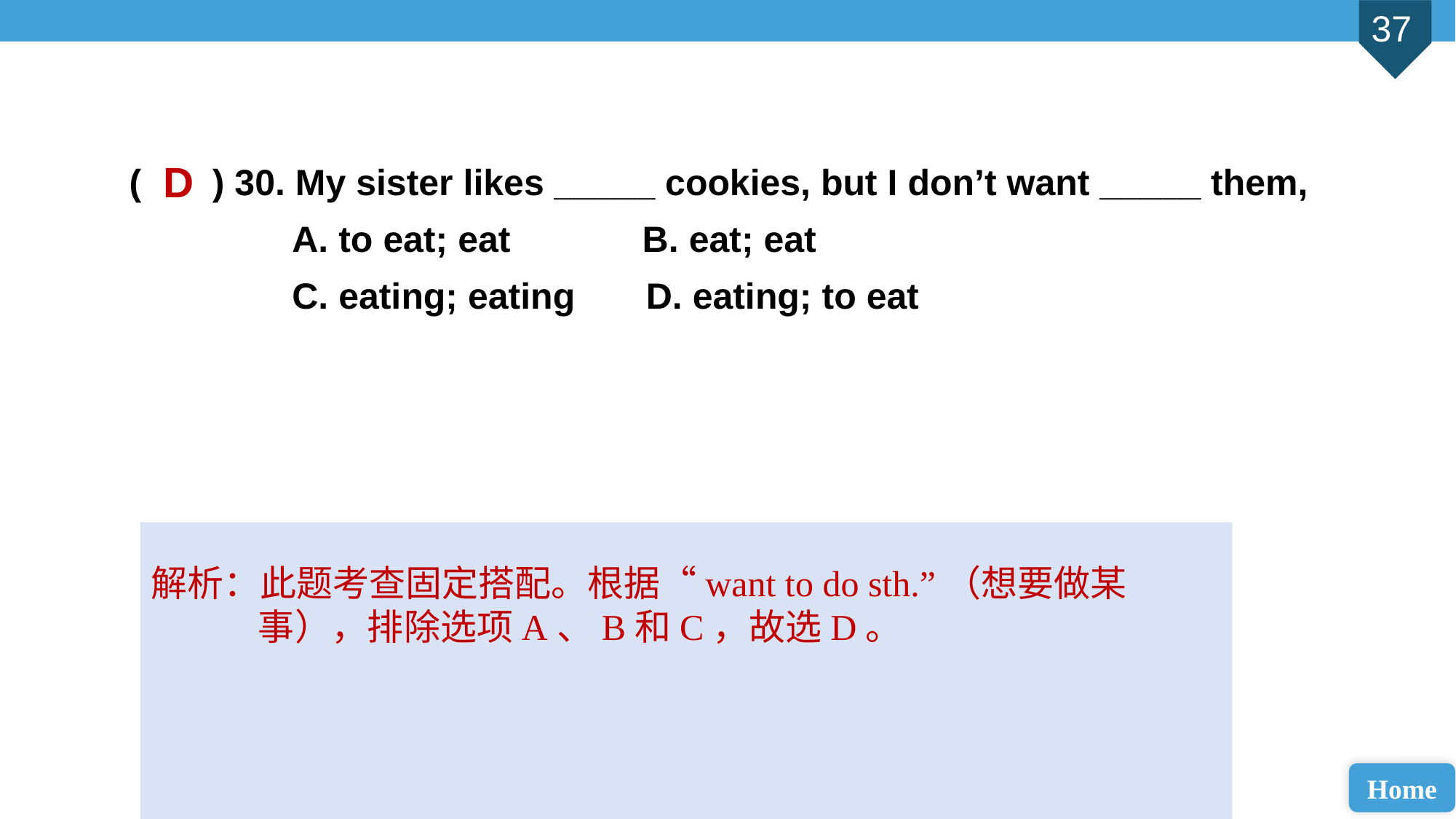

(       ) 30. My sister likes _____ cookies, but I don’t want _____ them,
                A. to eat; eat             B. eat; eat
                C. eating; eating       D. eating; to eat
D

解析：此题考查固定搭配。根据“want to do sth.”（想要做某事），排除选项A、B和C，故选D。